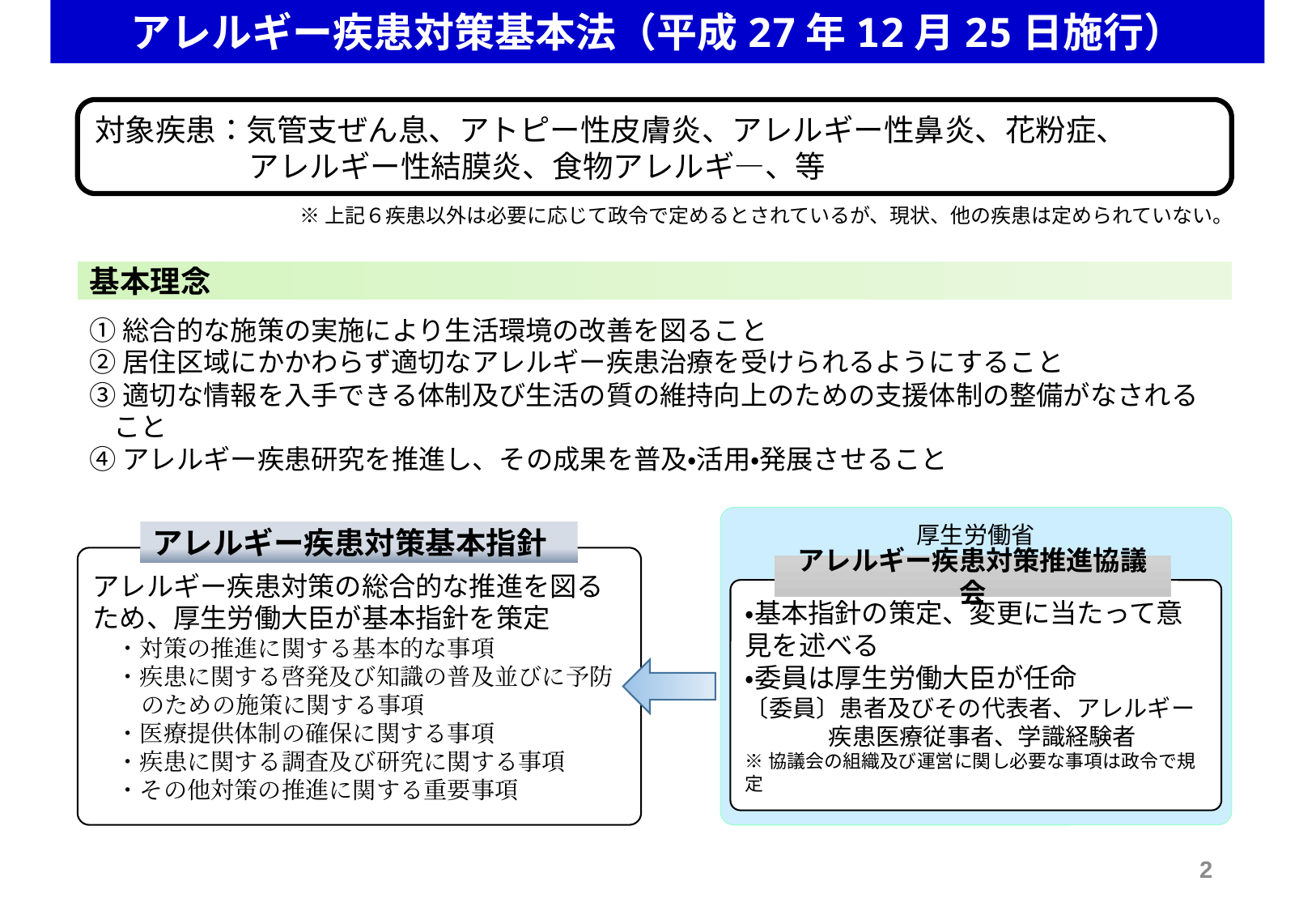

アレルギー疾患対策基本法（平成27年12月25日施行）
対象疾患：気管支ぜん息、アトピー性皮膚炎、アレルギー性鼻炎、花粉症、
アレルギー性結膜炎、食物アレルギ―、等
※上記６疾患以外は必要に応じて政令で定めるとされているが、現状、他の疾患は定められていない。
基本理念
①総合的な施策の実施により生活環境の改善を図ること
②居住区域にかかわらず適切なアレルギー疾患治療を受けられるようにすること
③適切な情報を入手できる体制及び生活の質の維持向上のための支援体制の整備がなされること
④アレルギー疾患研究を推進し、その成果を普及・活用・発展させること

厚生労働省
アレルギー疾患対策基本指針
アレルギー疾患対策の総合的な推進を図るため、厚生労働大臣が基本指針を策定
・対策の推進に関する基本的な事項
・疾患に関する啓発及び知識の普及並びに予防のための施策に関する事項
・医療提供体制の確保に関する事項
・疾患に関する調査及び研究に関する事項
・その他対策の推進に関する重要事項
アレルギー疾患対策推進協議会
・基本指針の策定、変更に当たって意見を述べる
・委員は厚生労働大臣が任命
〔委員〕患者及びその代表者、アレルギー疾患医療従事者、学識経験者
※協議会の組織及び運営に関し必要な事項は政令で規定

2